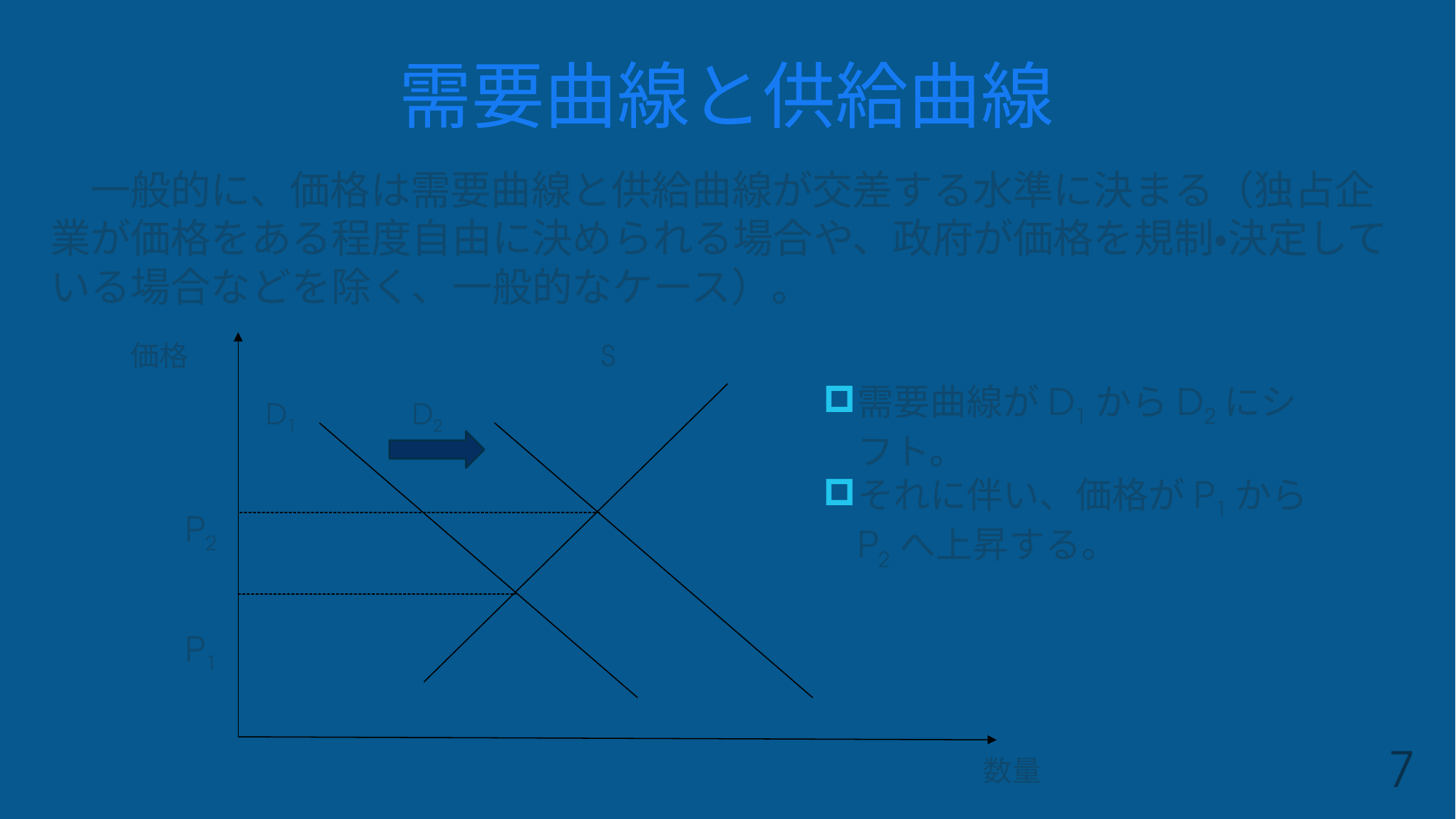

# 需要曲線と供給曲線
　一般的に、価格は需要曲線と供給曲線が交差する水準に決まる（独占企業が価格をある程度自由に決められる場合や、政府が価格を規制・決定している場合などを除く、一般的なケース）。
　　価格                                                              S
　　　　　　D1            D2

              P2

　　   　P1

　　　　　　　　　　　　　　　　　　　　　　　　　　　数量

需要曲線がD1からD2にシフト。
それに伴い、価格がP1からP2へ上昇する。
7